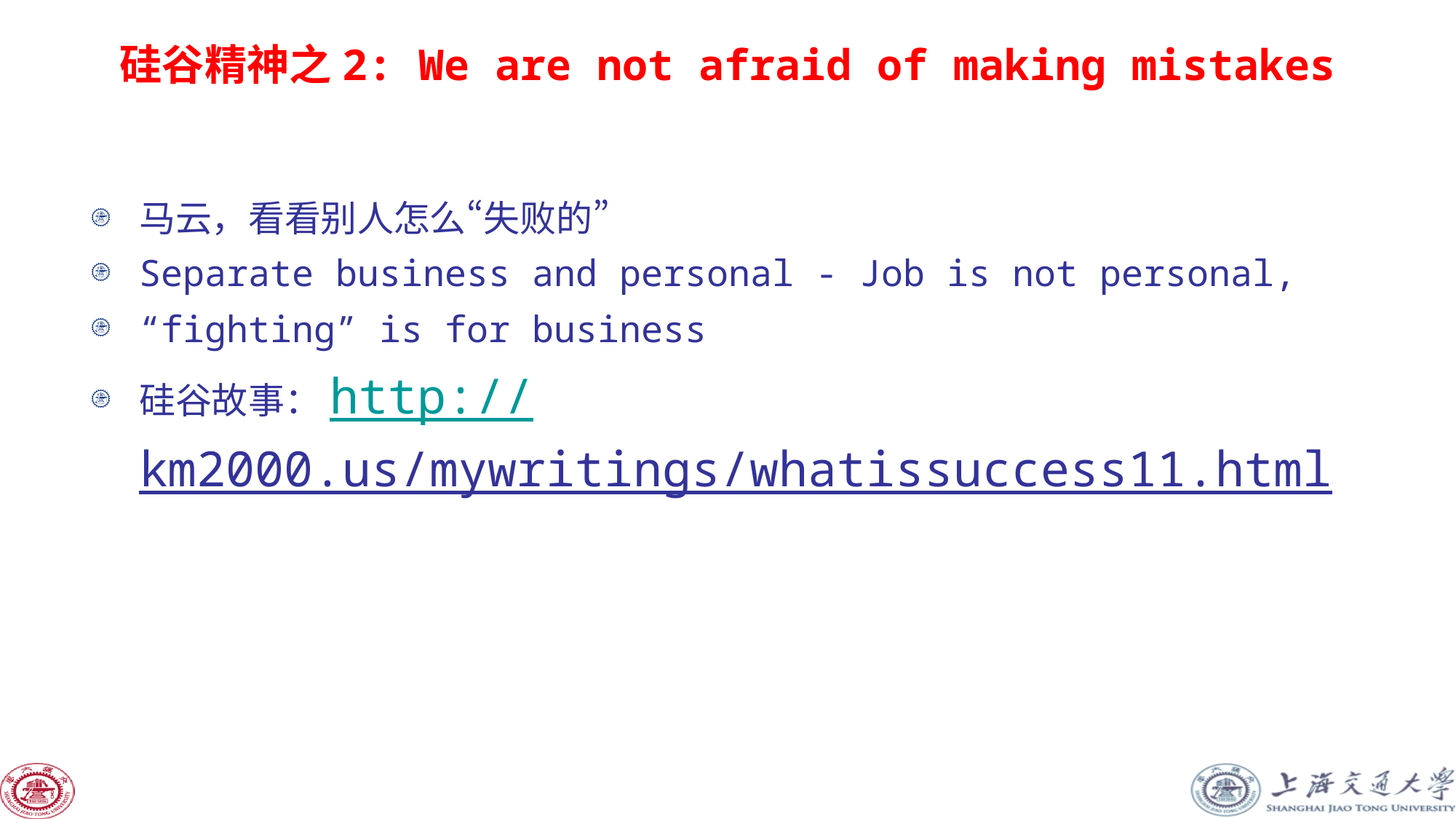

# 硅谷精神之2: We are not afraid of making mistakes

马云，看看别人怎么“失败的”
Separate business and personal - Job is not personal,
“fighting” is for business
硅谷故事：http://km2000.us/mywritings/whatissuccess11.html